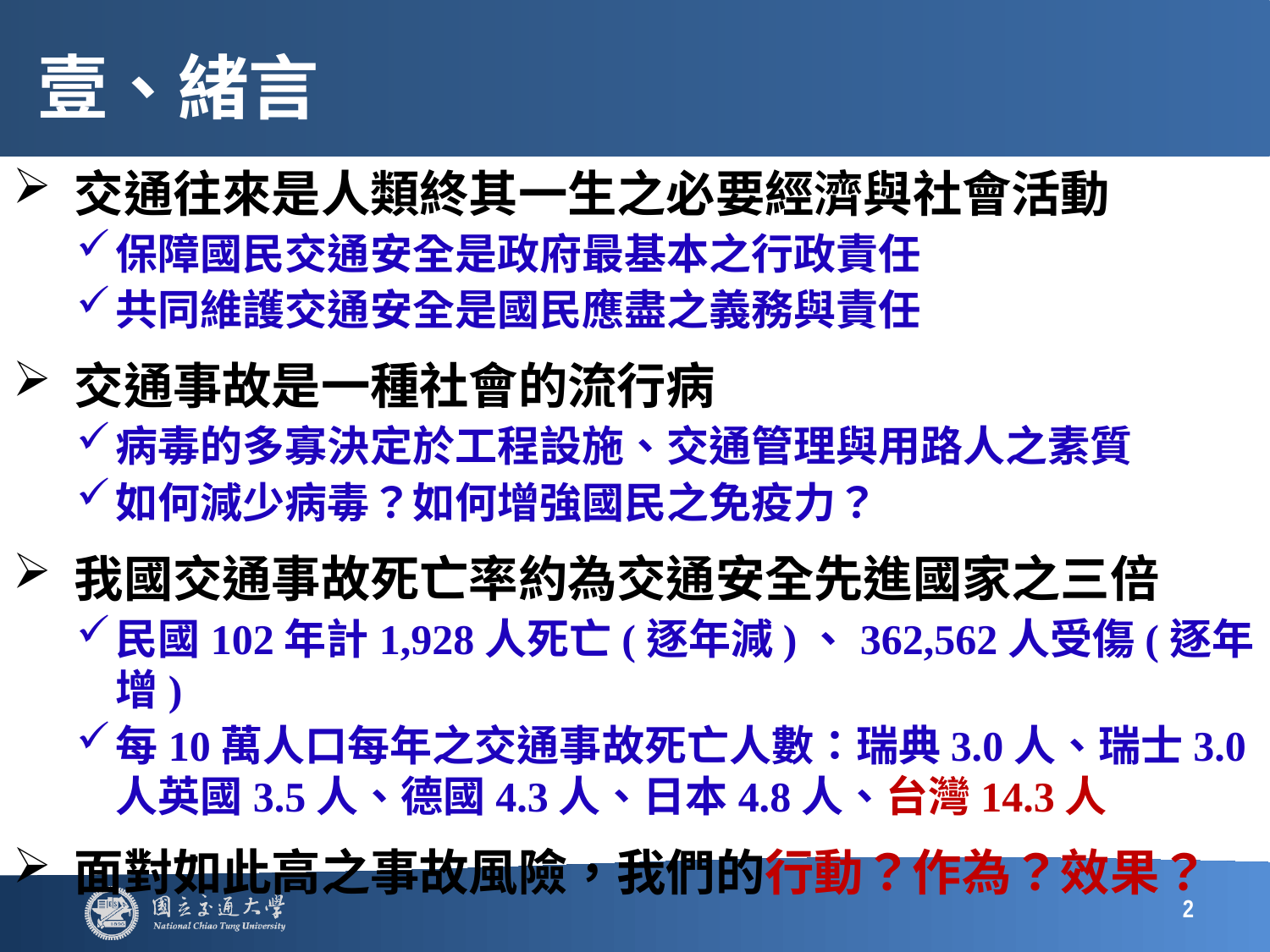

# 壹、緒言
交通往來是人類終其一生之必要經濟與社會活動
保障國民交通安全是政府最基本之行政責任
共同維護交通安全是國民應盡之義務與責任
交通事故是一種社會的流行病
病毒的多寡決定於工程設施、交通管理與用路人之素質
如何減少病毒？如何增強國民之免疫力？
我國交通事故死亡率約為交通安全先進國家之三倍
民國102年計1,928人死亡(逐年減)、362,562人受傷(逐年增)
每10萬人口每年之交通事故死亡人數：瑞典3.0人、瑞士3.0人英國3.5人、德國4.3人、日本4.8人、台灣14.3人
面對如此高之事故風險，我們的行動？作為？效果？
2